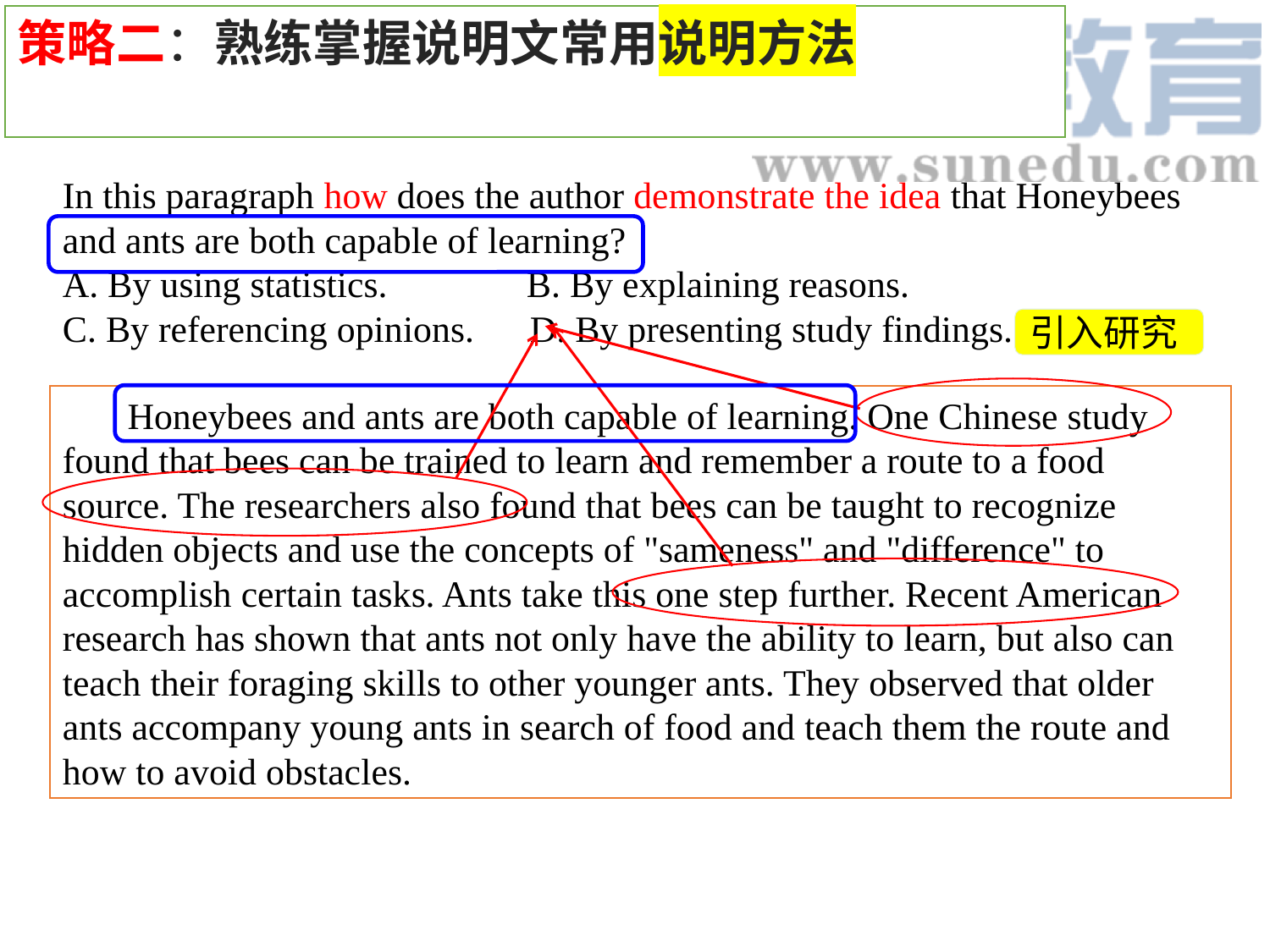

策略二：熟练掌握说明文常用说明方法

In this paragraph how does the author demonstrate the idea that Honeybees and ants are both capable of learning? A. By using statistics.               B. By explaining reasons.C. By referencing opinions.      D. By presenting study findings.

引入研究

     Honeybees and ants are both capable of learning. One Chinese study found that bees can be trained to learn and remember a route to a food source. The researchers also found that bees can be taught to recognize hidden objects and use the concepts of "sameness" and "difference" to accomplish certain tasks. Ants take this one step further. Recent American research has shown that ants not only have the ability to learn, but also can teach their foraging skills to other younger ants. They observed that older ants accompany young ants in search of food and teach them the route and how to avoid obstacles.